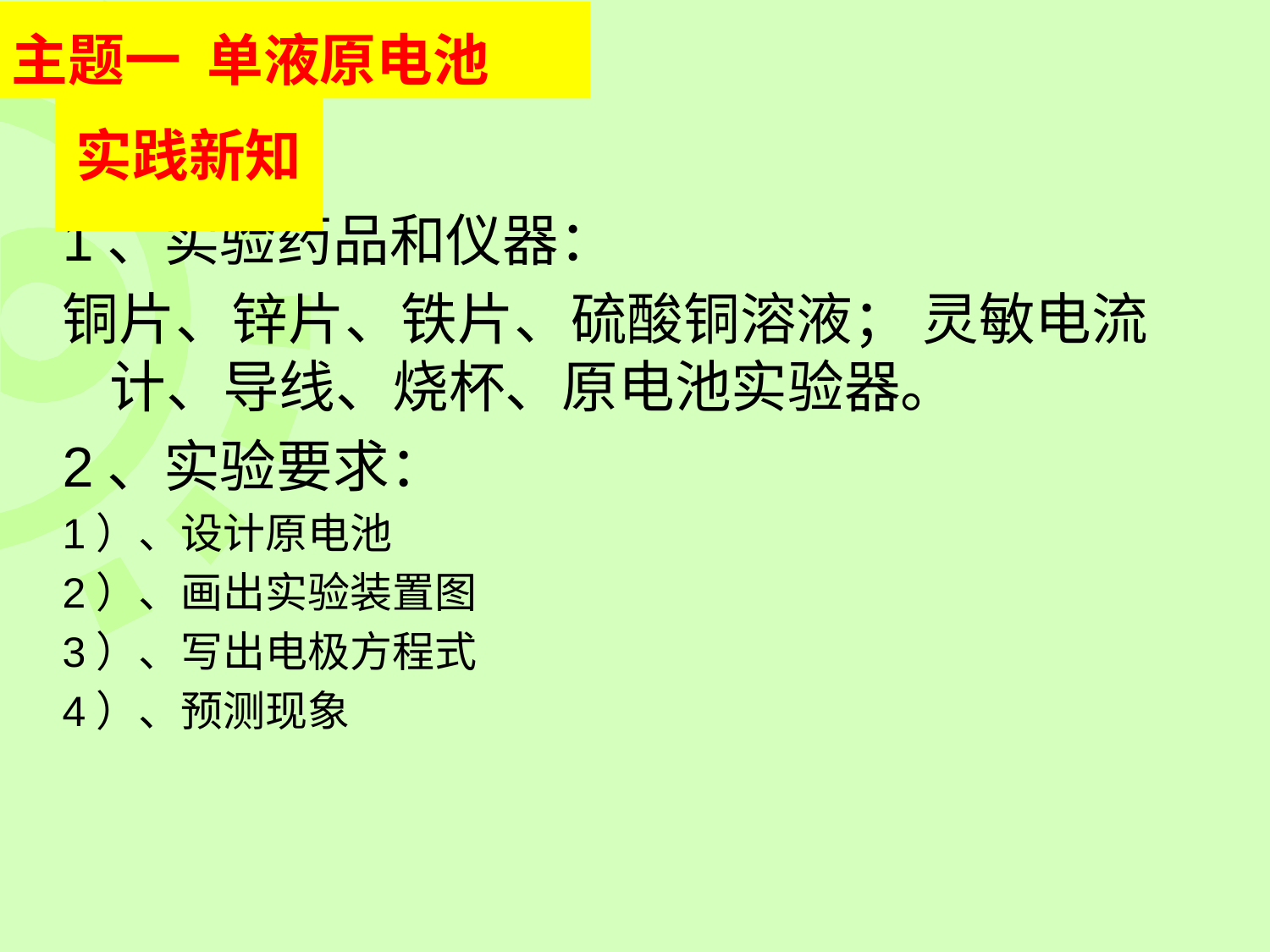

主题一  单液原电池
# 实践新知
1、实验药品和仪器：
铜片、锌片、铁片、硫酸铜溶液； 灵敏电流计、导线、烧杯、原电池实验器。
2、实验要求：
1）、设计原电池
2）、画出实验装置图
3）、写出电极方程式
4）、预测现象